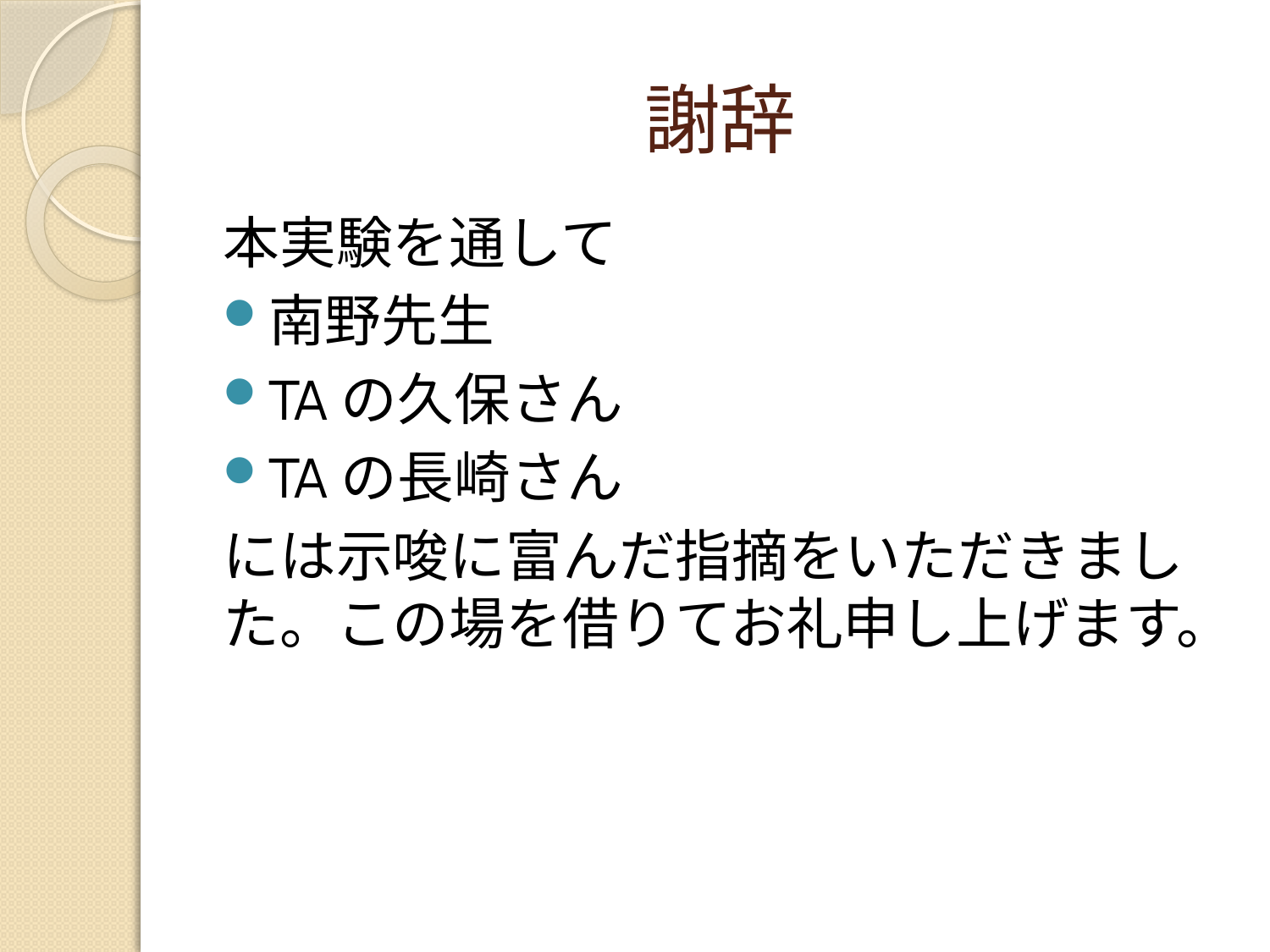

# 謝辞
本実験を通して
南野先生
TAの久保さん
TAの長崎さん
には示唆に富んだ指摘をいただきました。この場を借りてお礼申し上げます。